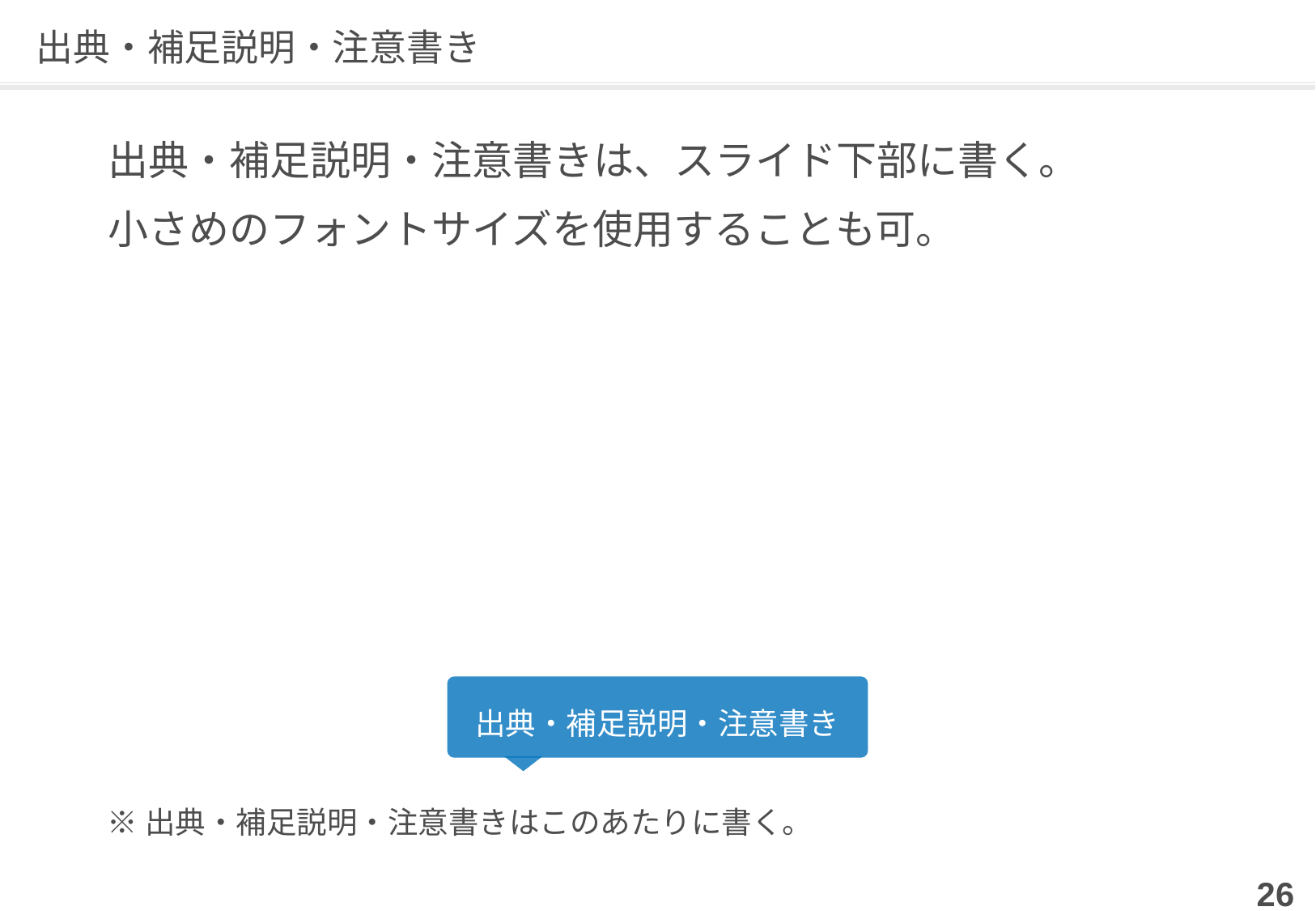

# 出典・補足説明・注意書き
出典・補足説明・注意書きは、スライド下部に書く。
小さめのフォントサイズを使用することも可。
出典・補足説明・注意書き

※出典・補足説明・注意書きはこのあたりに書く。
26